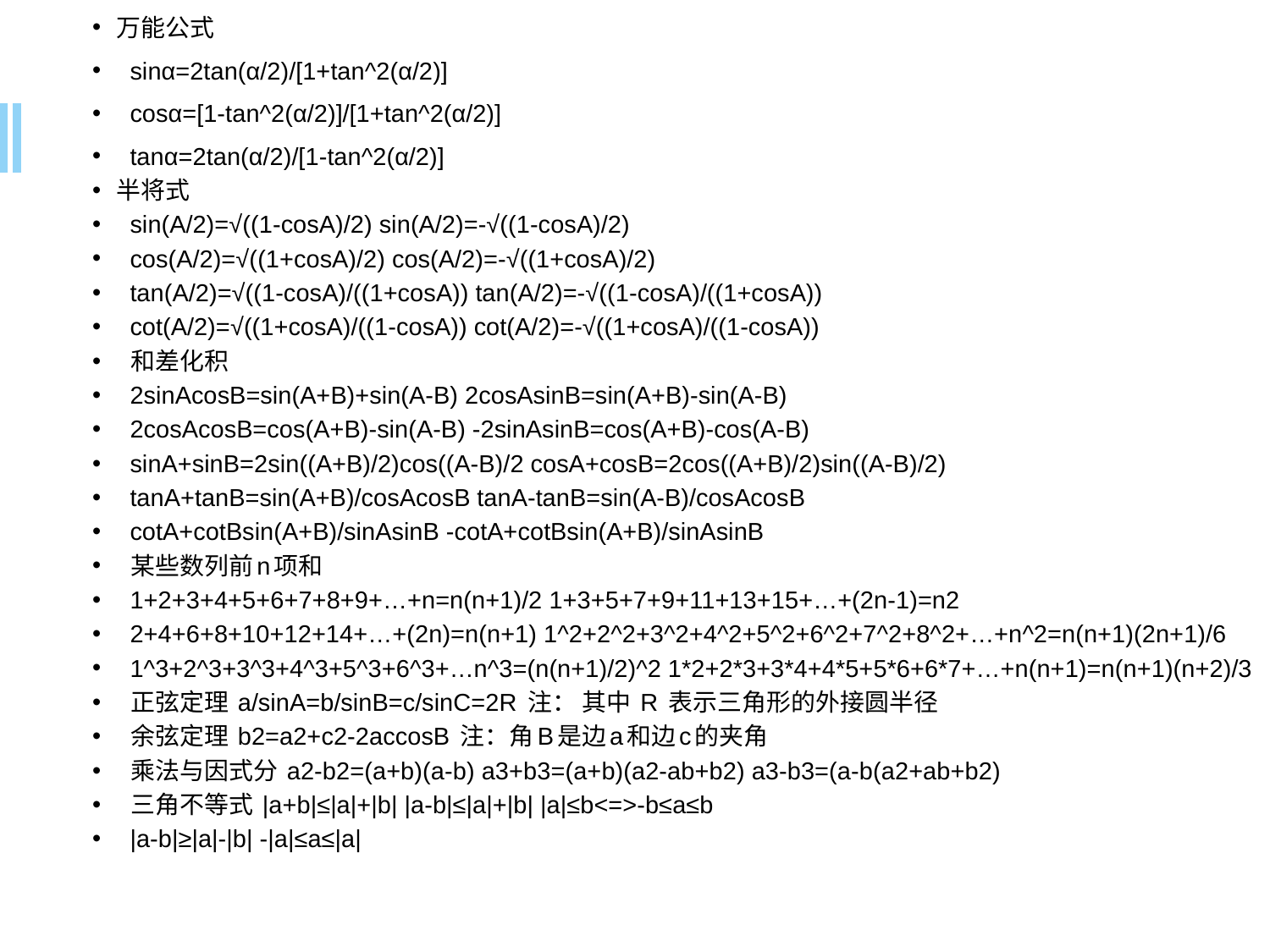

万能公式
  sinα=2tan(α/2)/[1+tan^2(α/2)]
  cosα=[1-tan^2(α/2)]/[1+tan^2(α/2)]
  tanα=2tan(α/2)/[1-tan^2(α/2)]
半将式
  sin(A/2)=√((1-cosA)/2) sin(A/2)=-√((1-cosA)/2)
  cos(A/2)=√((1+cosA)/2) cos(A/2)=-√((1+cosA)/2)
  tan(A/2)=√((1-cosA)/((1+cosA)) tan(A/2)=-√((1-cosA)/((1+cosA))
  cot(A/2)=√((1+cosA)/((1-cosA)) cot(A/2)=-√((1+cosA)/((1-cosA))
  和差化积
  2sinAcosB=sin(A+B)+sin(A-B) 2cosAsinB=sin(A+B)-sin(A-B)
  2cosAcosB=cos(A+B)-sin(A-B) -2sinAsinB=cos(A+B)-cos(A-B)
  sinA+sinB=2sin((A+B)/2)cos((A-B)/2 cosA+cosB=2cos((A+B)/2)sin((A-B)/2)
  tanA+tanB=sin(A+B)/cosAcosB tanA-tanB=sin(A-B)/cosAcosB
  cotA+cotBsin(A+B)/sinAsinB -cotA+cotBsin(A+B)/sinAsinB
  某些数列前n项和
  1+2+3+4+5+6+7+8+9+…+n=n(n+1)/2 1+3+5+7+9+11+13+15+…+(2n-1)=n2
  2+4+6+8+10+12+14+…+(2n)=n(n+1) 1^2+2^2+3^2+4^2+5^2+6^2+7^2+8^2+…+n^2=n(n+1)(2n+1)/6
  1^3+2^3+3^3+4^3+5^3+6^3+…n^3=(n(n+1)/2)^2 1*2+2*3+3*4+4*5+5*6+6*7+…+n(n+1)=n(n+1)(n+2)/3
  正弦定理 a/sinA=b/sinB=c/sinC=2R 注： 其中 R 表示三角形的外接圆半径
  余弦定理 b2=a2+c2-2accosB 注：角B是边a和边c的夹角
  乘法与因式分 a2-b2=(a+b)(a-b) a3+b3=(a+b)(a2-ab+b2) a3-b3=(a-b(a2+ab+b2)
  三角不等式 |a+b|≤|a|+|b| |a-b|≤|a|+|b| |a|≤b<=>-b≤a≤b
  |a-b|≥|a|-|b| -|a|≤a≤|a|